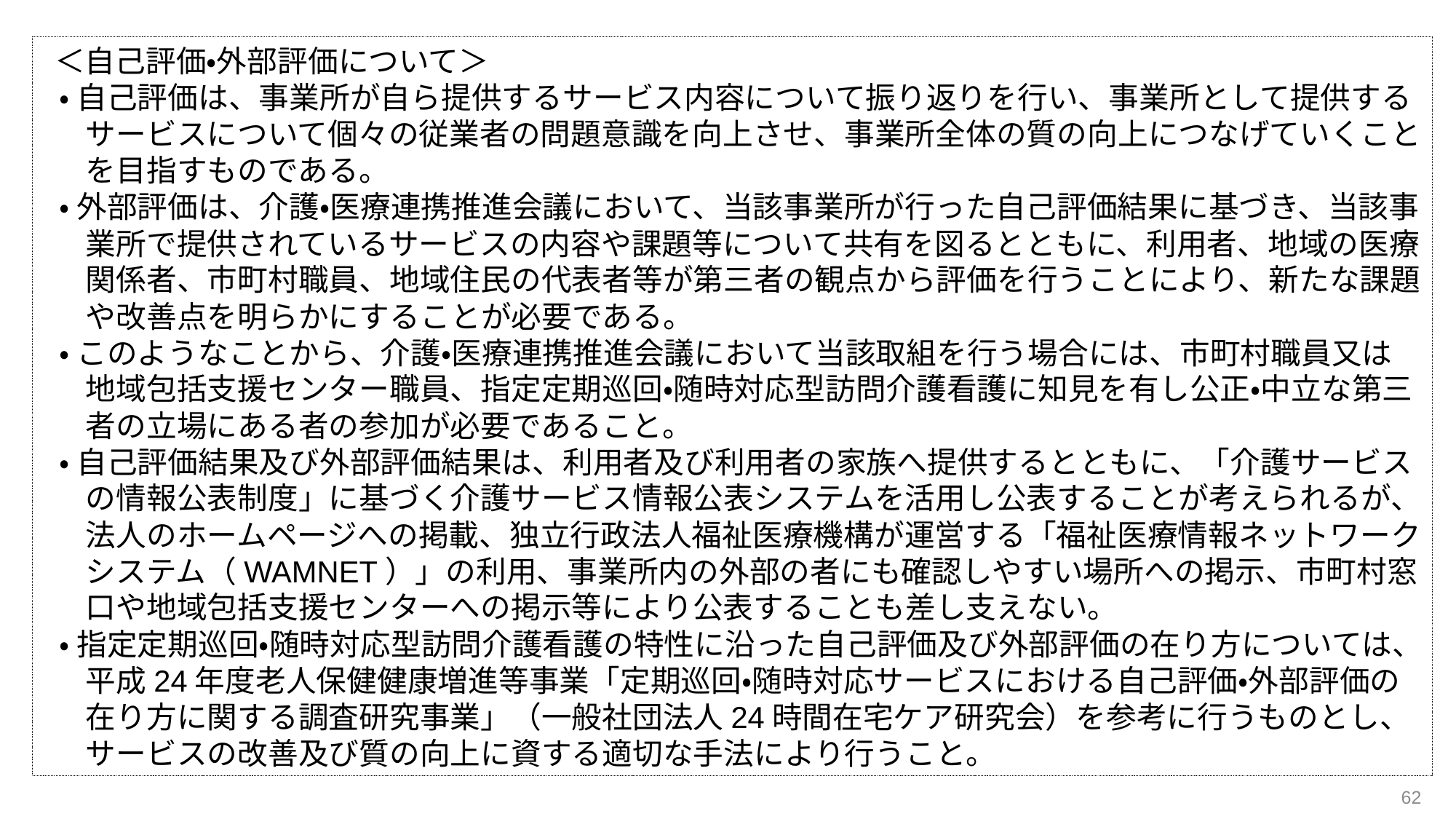

＜自己評価・外部評価について＞
・ 自己評価は、事業所が自ら提供するサービス内容について振り返りを行い、事業所として提供するサービスについて個々の従業者の問題意識を向上させ、事業所全体の質の向上につなげていくことを目指すものである。
・ 外部評価は、介護・医療連携推進会議において、当該事業所が行った自己評価結果に基づき、当該事業所で提供されているサービスの内容や課題等について共有を図るとともに、利用者、地域の医療関係者、市町村職員、地域住民の代表者等が第三者の観点から評価を行うことにより、新たな課題や改善点を明らかにすることが必要である。
・ このようなことから、介護・医療連携推進会議において当該取組を行う場合には、市町村職員又は地域包括支援センター職員、指定定期巡回・随時対応型訪問介護看護に知見を有し公正・中立な第三者の立場にある者の参加が必要であること。
・ 自己評価結果及び外部評価結果は、利用者及び利用者の家族へ提供するとともに、「介護サービスの情報公表制度」に基づく介護サービス情報公表システムを活用し公表することが考えられるが、法人のホームページへの掲載、独立行政法人福祉医療機構が運営する「福祉医療情報ネットワークシステム（WAMNET）」の利用、事業所内の外部の者にも確認しやすい場所への掲示、市町村窓口や地域包括支援センターへの掲示等により公表することも差し支えない。
・ 指定定期巡回・随時対応型訪問介護看護の特性に沿った自己評価及び外部評価の在り方については、平成24年度老人保健健康増進等事業「定期巡回・随時対応サービスにおける自己評価・外部評価の在り方に関する調査研究事業」（一般社団法人24時間在宅ケア研究会）を参考に行うものとし、サービスの改善及び質の向上に資する適切な手法により行うこと。
62